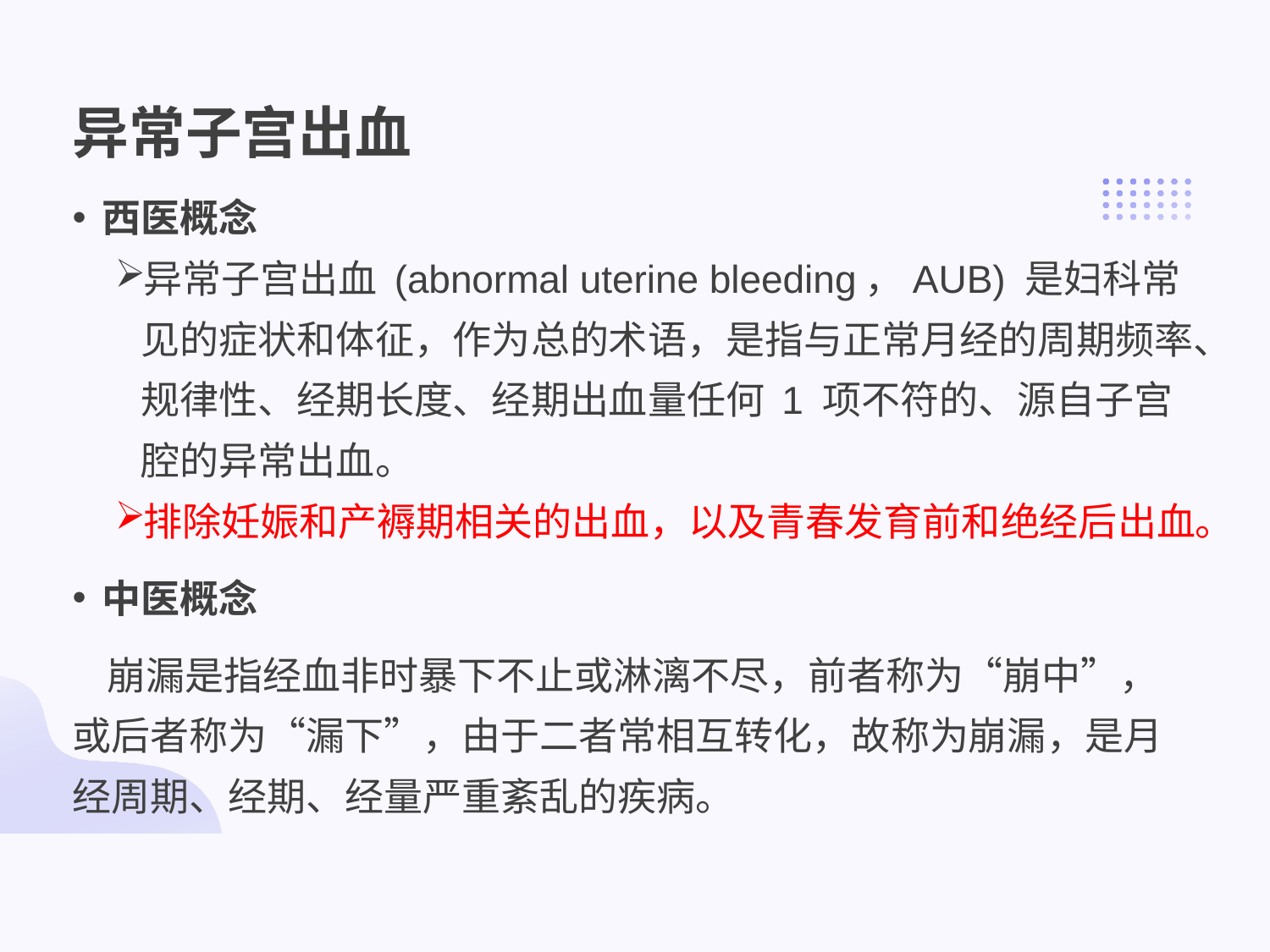

# 异常子宫出血
西医概念
异常子宫出血 (abnormal uterine bleeding，AUB) 是妇科常见的症状和体征，作为总的术语，是指与正常月经的周期频率、规律性、经期长度、经期出血量任何 1 项不符的、源自子宫腔的异常出血。
排除妊娠和产褥期相关的出血，以及青春发育前和绝经后出血。
中医概念
   崩漏是指经血非时暴下不止或淋漓不尽，前者称为“崩中”，或后者称为“漏下”，由于二者常相互转化，故称为崩漏，是月经周期、经期、经量严重紊乱的疾病。